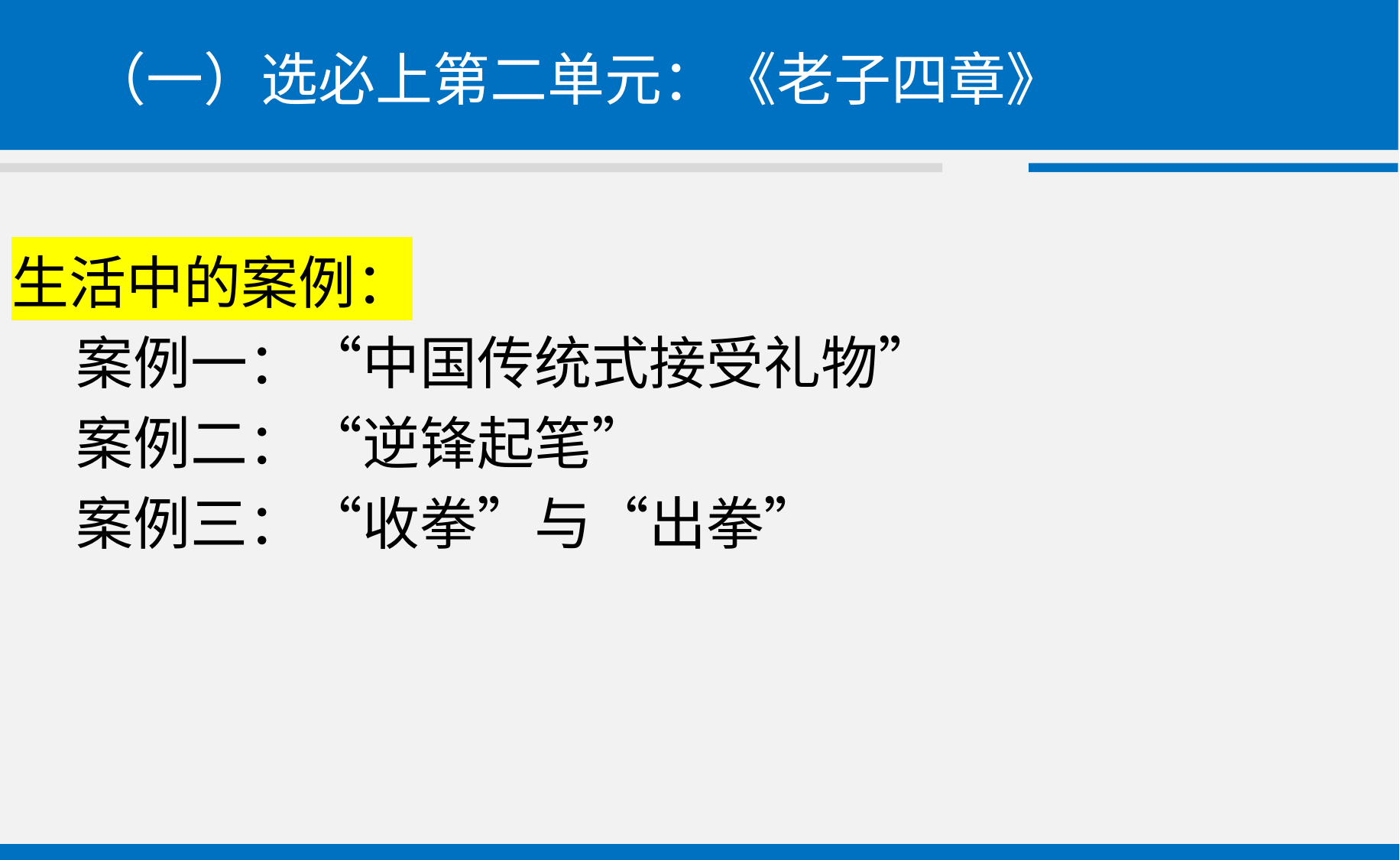

# （一）选必上第二单元：《老子四章》

生活中的案例：
    案例一：“中国传统式接受礼物”
    案例二：“逆锋起笔”
    案例三：“收拳”与“出拳”